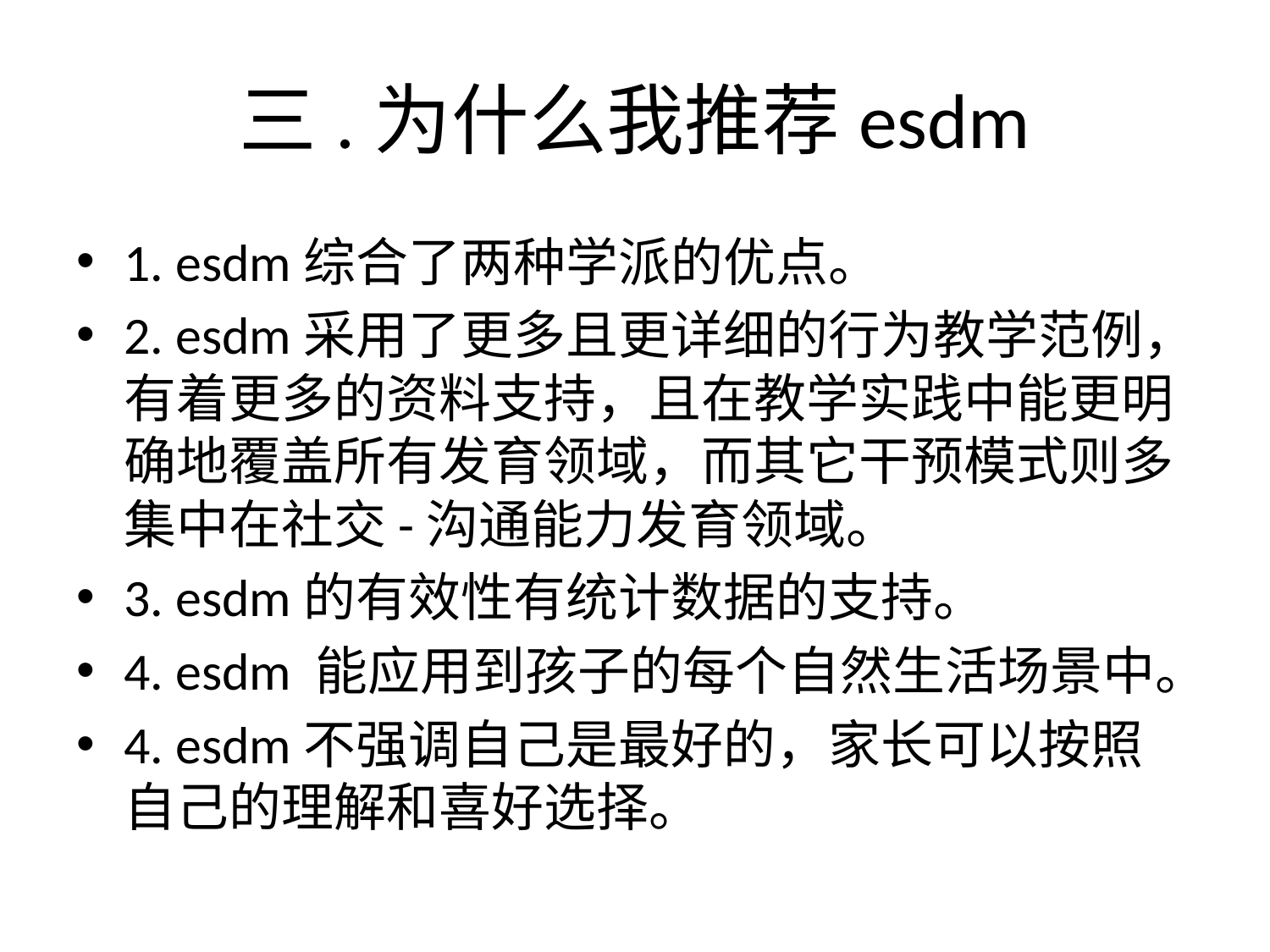

# 三.为什么我推荐esdm
1. esdm综合了两种学派的优点。
2. esdm采用了更多且更详细的行为教学范例，有着更多的资料支持，且在教学实践中能更明确地覆盖所有发育领域，而其它干预模式则多集中在社交-沟通能力发育领域。
3. esdm的有效性有统计数据的支持。
4. esdm 能应用到孩子的每个自然生活场景中。
4. esdm不强调自己是最好的，家长可以按照自己的理解和喜好选择。